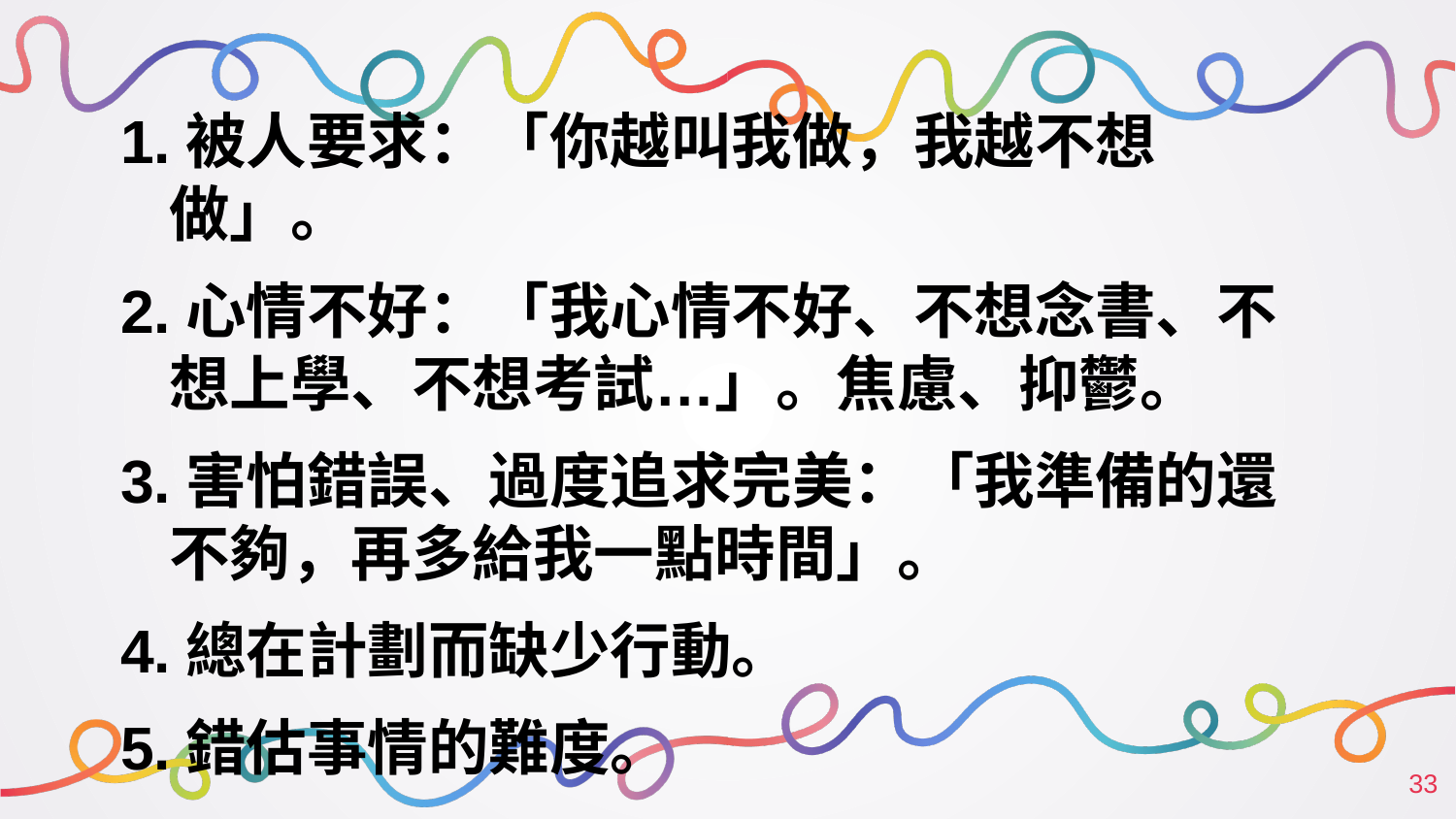

1.被人要求：「你越叫我做，我越不想做」。
2.心情不好：「我心情不好、不想念書、不想上學、不想考試…」。焦慮、抑鬱。
3.害怕錯誤、過度追求完美：「我準備的還不夠，再多給我一點時間」。
4.總在計劃而缺少行動。
5.錯估事情的難度。
33